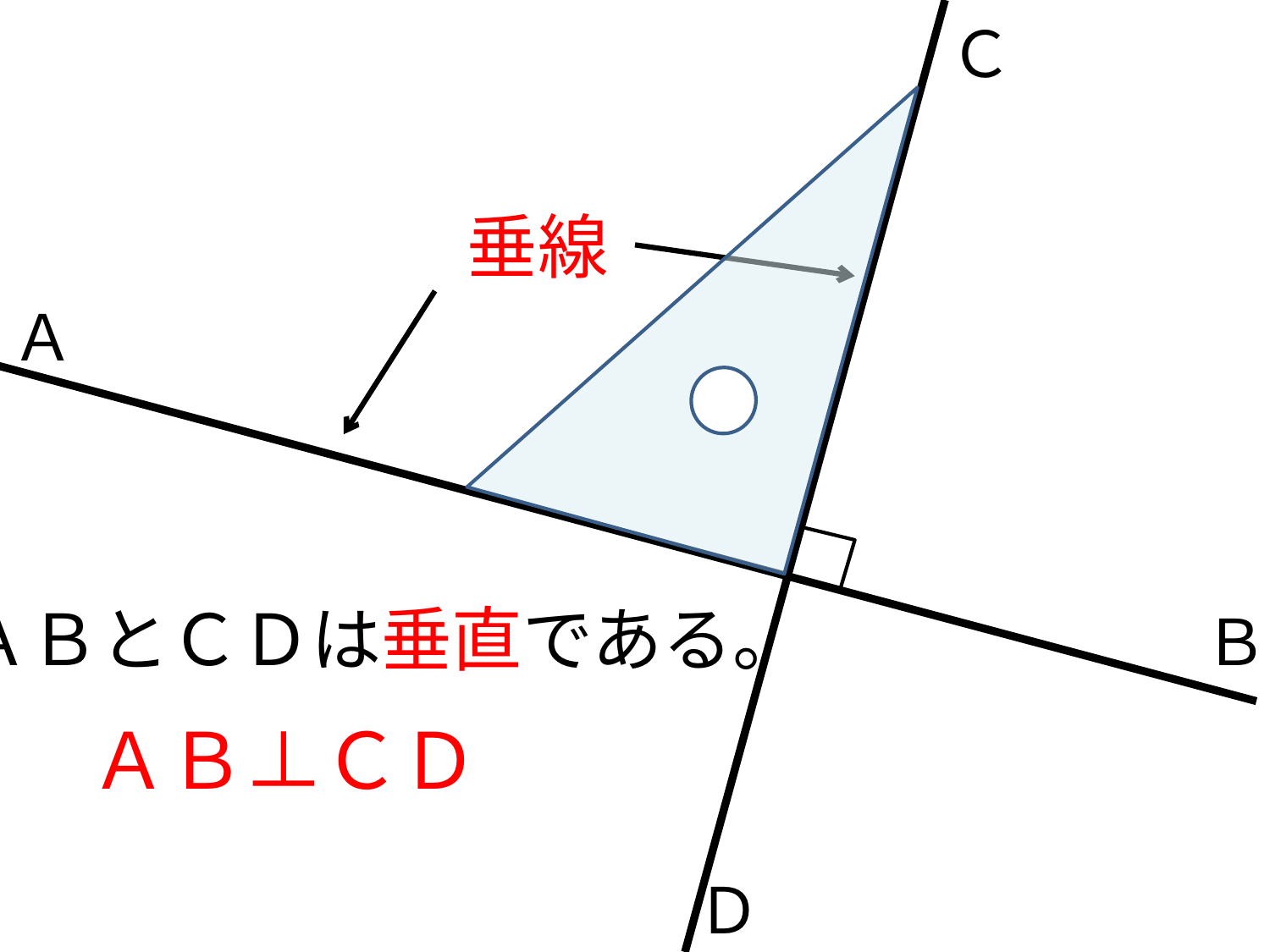

Ｃ

垂線
Ａ

ＡＢとＣＤは垂直である。
Ｂ
ＡＢ⊥ＣＤ
Ｄ